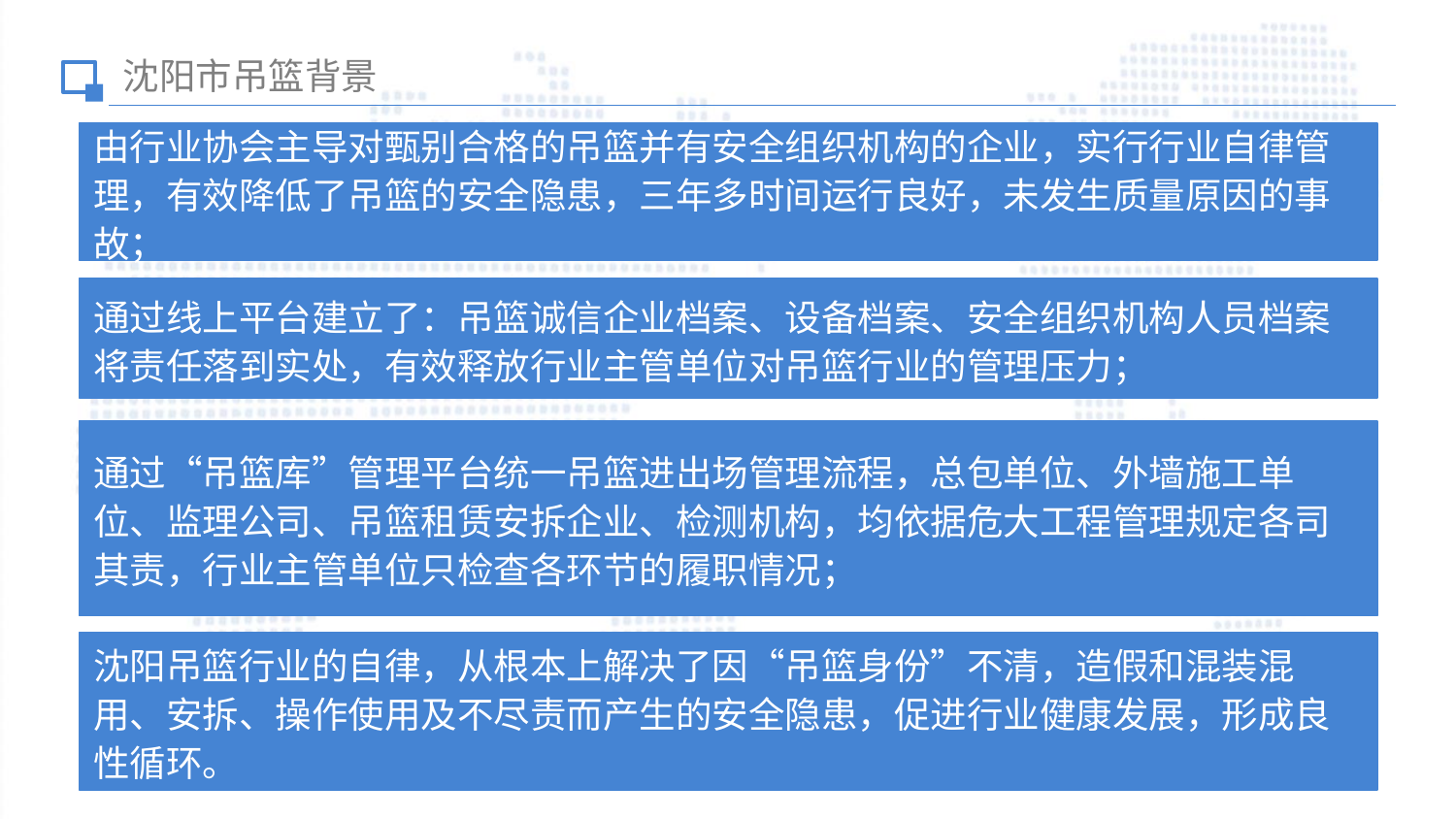

沈阳市吊篮背景

由行业协会主导对甄别合格的吊篮并有安全组织机构的企业，实行行业自律管理，有效降低了吊篮的安全隐患，三年多时间运行良好，未发生质量原因的事故；
通过线上平台建立了：吊篮诚信企业档案、设备档案、安全组织机构人员档案将责任落到实处，有效释放行业主管单位对吊篮行业的管理压力；
通过“吊篮库”管理平台统一吊篮进出场管理流程，总包单位、外墙施工单位、监理公司、吊篮租赁安拆企业、检测机构，均依据危大工程管理规定各司其责，行业主管单位只检查各环节的履职情况；
沈阳吊篮行业的自律，从根本上解决了因“吊篮身份”不清，造假和混装混用、安拆、操作使用及不尽责而产生的安全隐患，促进行业健康发展，形成良性循环。